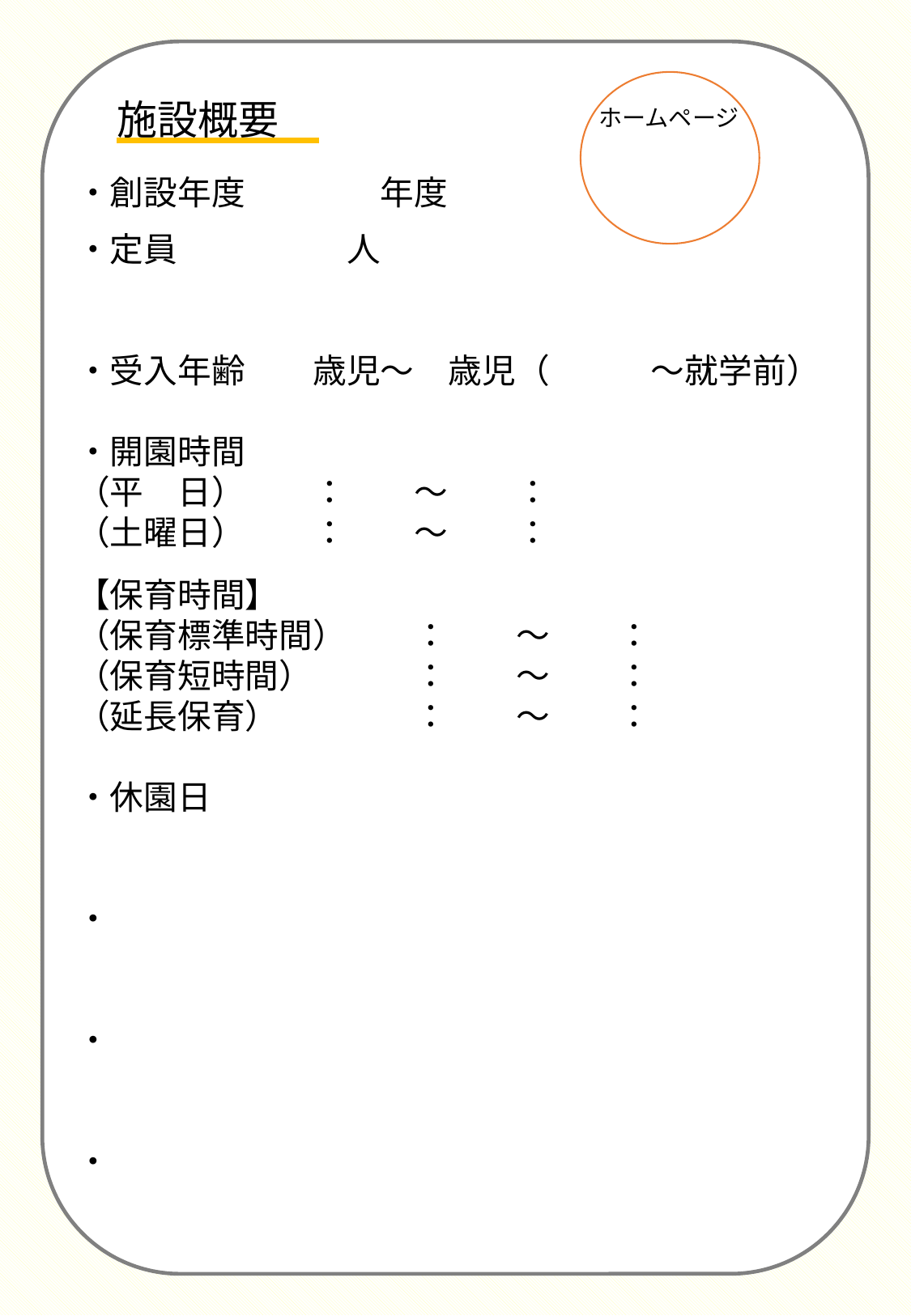

施設概要

・創設年度　　　　年度

・定員　　　　　人

・受入年齢　　歳児～　歳児（　　　～就学前）

・開園時間
（平　日）　　：　　～　　：
（土曜日）　　：　　～　　：

【保育時間】
（保育標準時間）　　：　　～　　：
（保育短時間）　　　：　　～　　：
（延長保育）　　　　：　　～　　：

・休園日

・

・

・

ホームページ